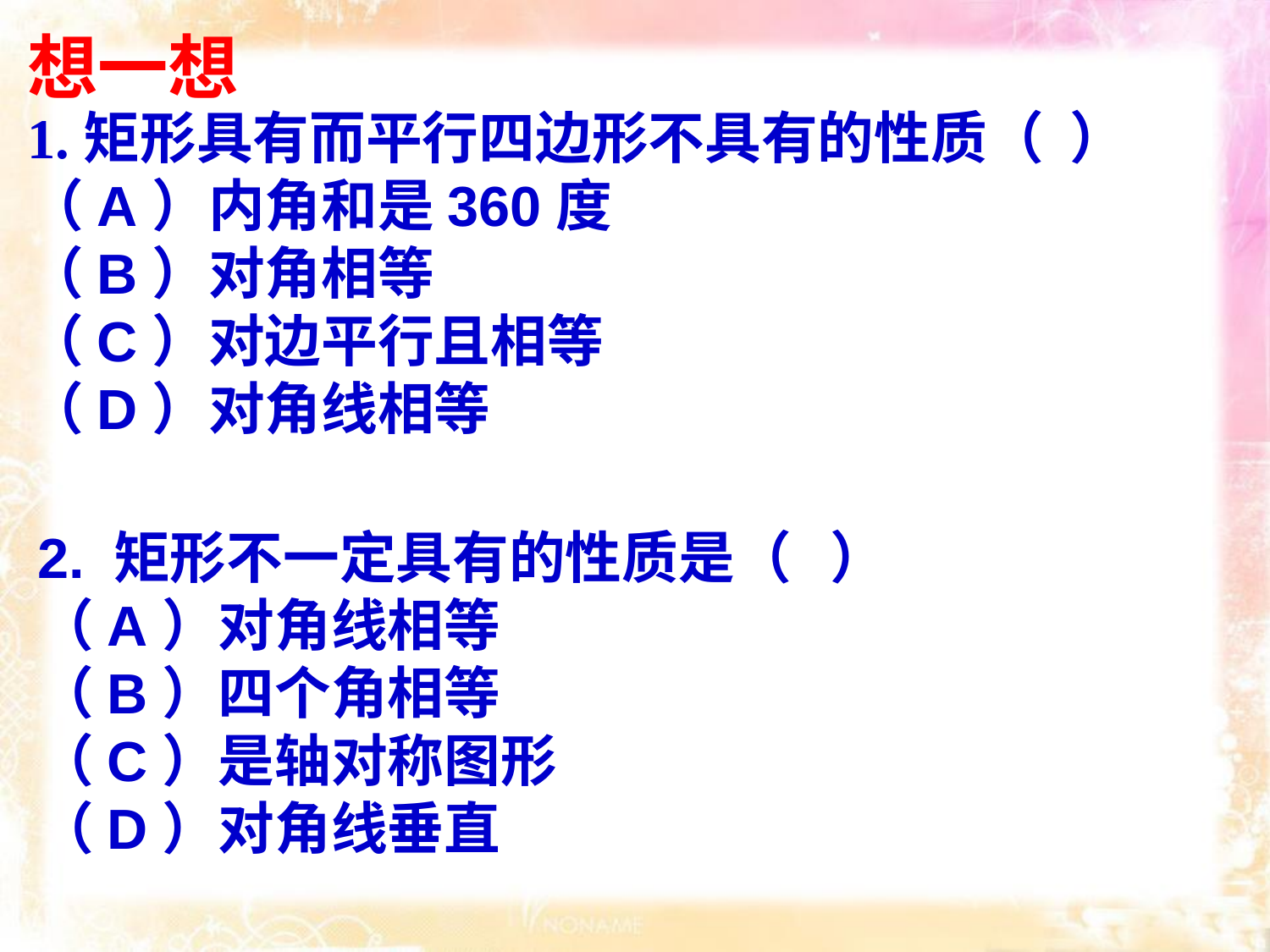

想一想
1.矩形具有而平行四边形不具有的性质（  ）
（A）内角和是360度
（B）对角相等
（C）对边平行且相等
（D）对角线相等
2. 矩形不一定具有的性质是（   ）
（A）对角线相等
（B）四个角相等
（C）是轴对称图形
（D）对角线垂直